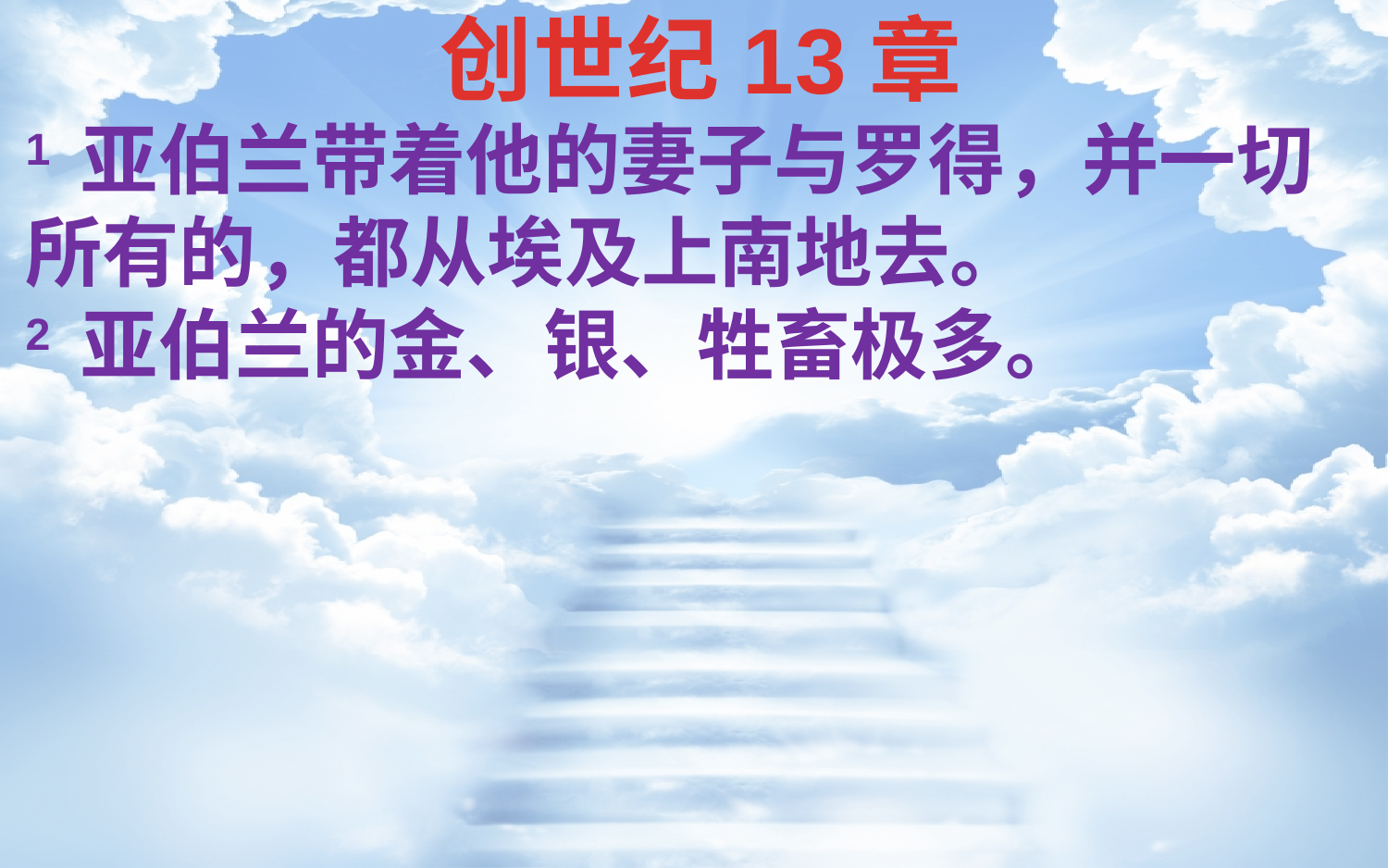

创世纪13章
1 亚伯兰带着他的妻子与罗得，并一切所有的，都从埃及上南地去。
2 亚伯兰的金、银、牲畜极多。